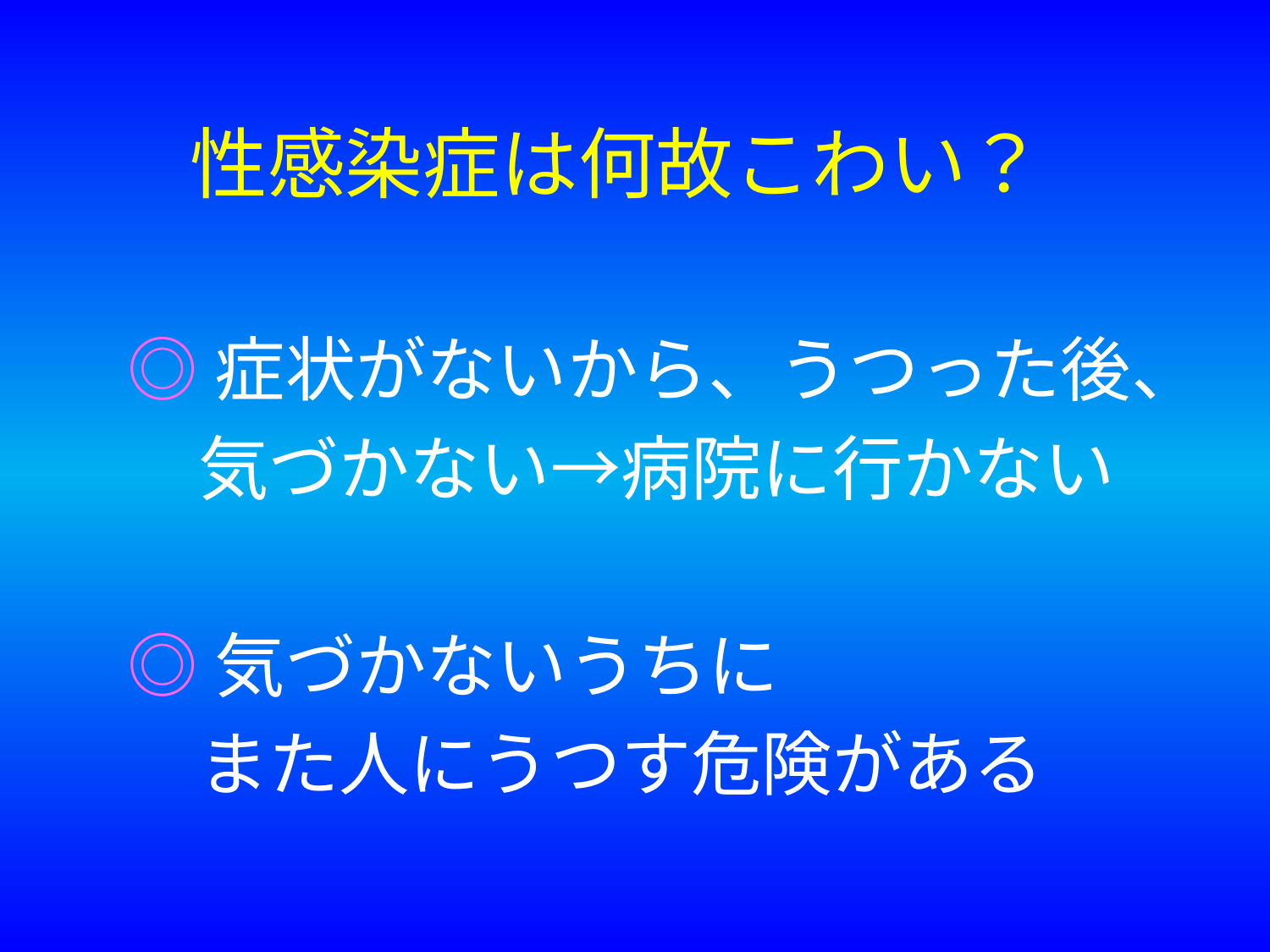

# 性感染症は何故こわい？
◎症状がないから、うつった後、
　気づかない→病院に行かない

◎気づかないうちに
　また人にうつす危険がある